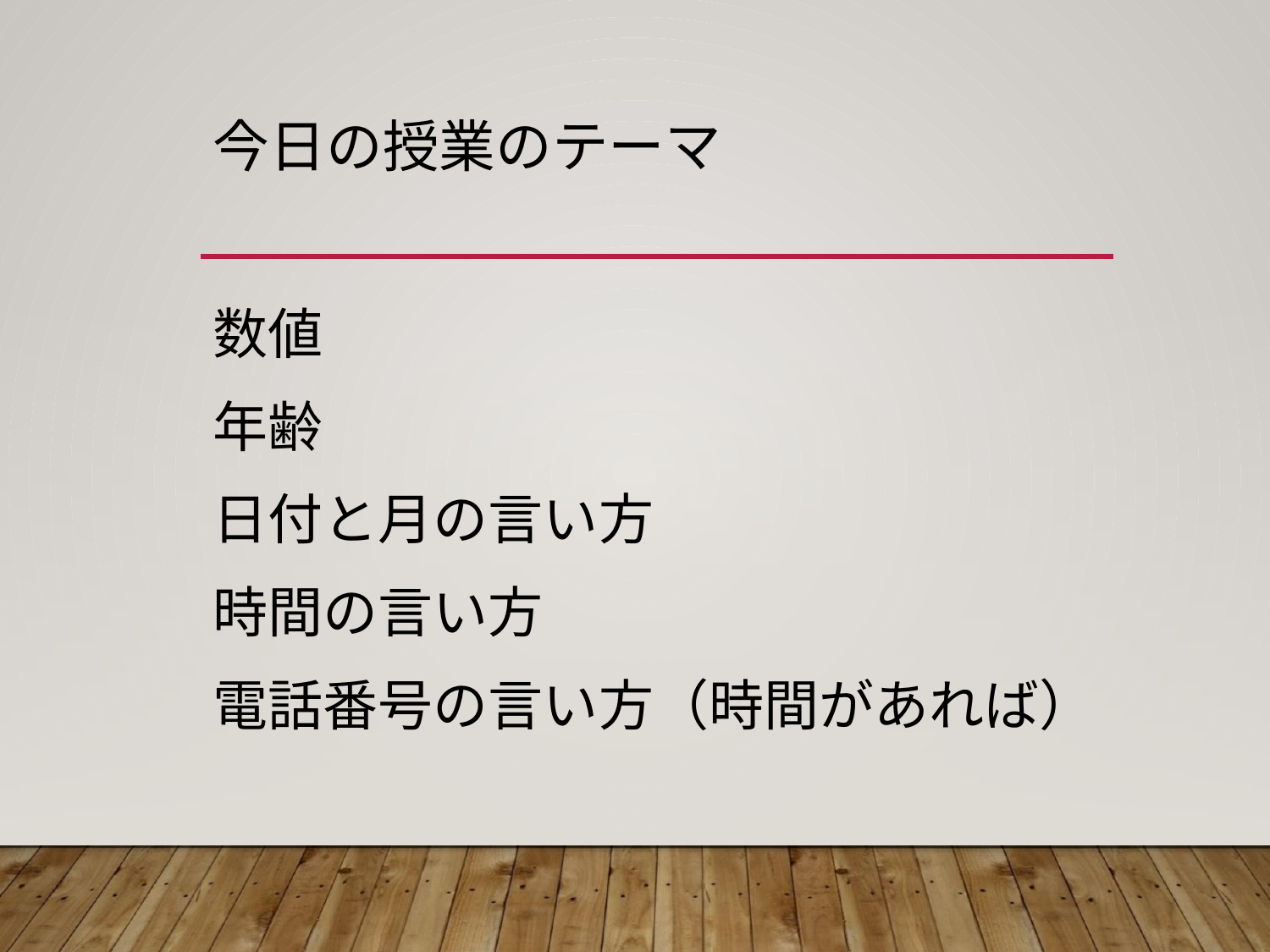

# 今日の授業のテーマ
数値
年齢
日付と月の言い方
時間の言い方
電話番号の言い方（時間があれば）